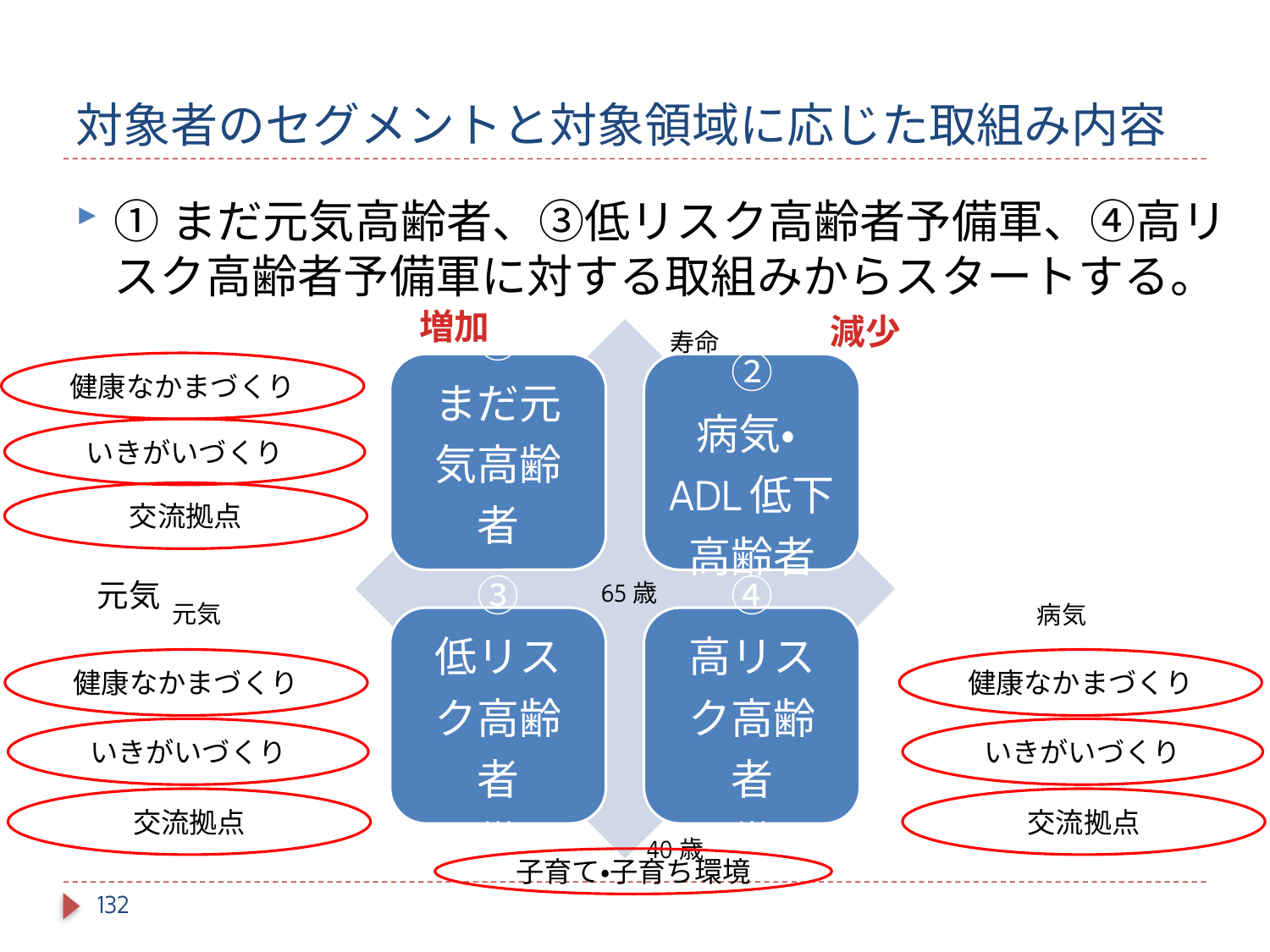

# 対象者のセグメントと対象領域に応じた取組み内容
①まだ元気高齢者、③低リスク高齢者予備軍、④高リスク高齢者予備軍に対する取組みからスタートする。
増加
減少
①
まだ元気高齢者
②
病気・ADL低下高齢者
③
低リスク高齢者
予備軍
④
高リスク高齢者
予備軍
寿命
健康なかまづくり

いきがいづくり
交流拠点
65歳
元気
元気
病気
健康なかまづくり
健康なかまづくり
いきがいづくり
いきがいづくり
交流拠点
交流拠点
40歳
子育て・子育ち環境
132